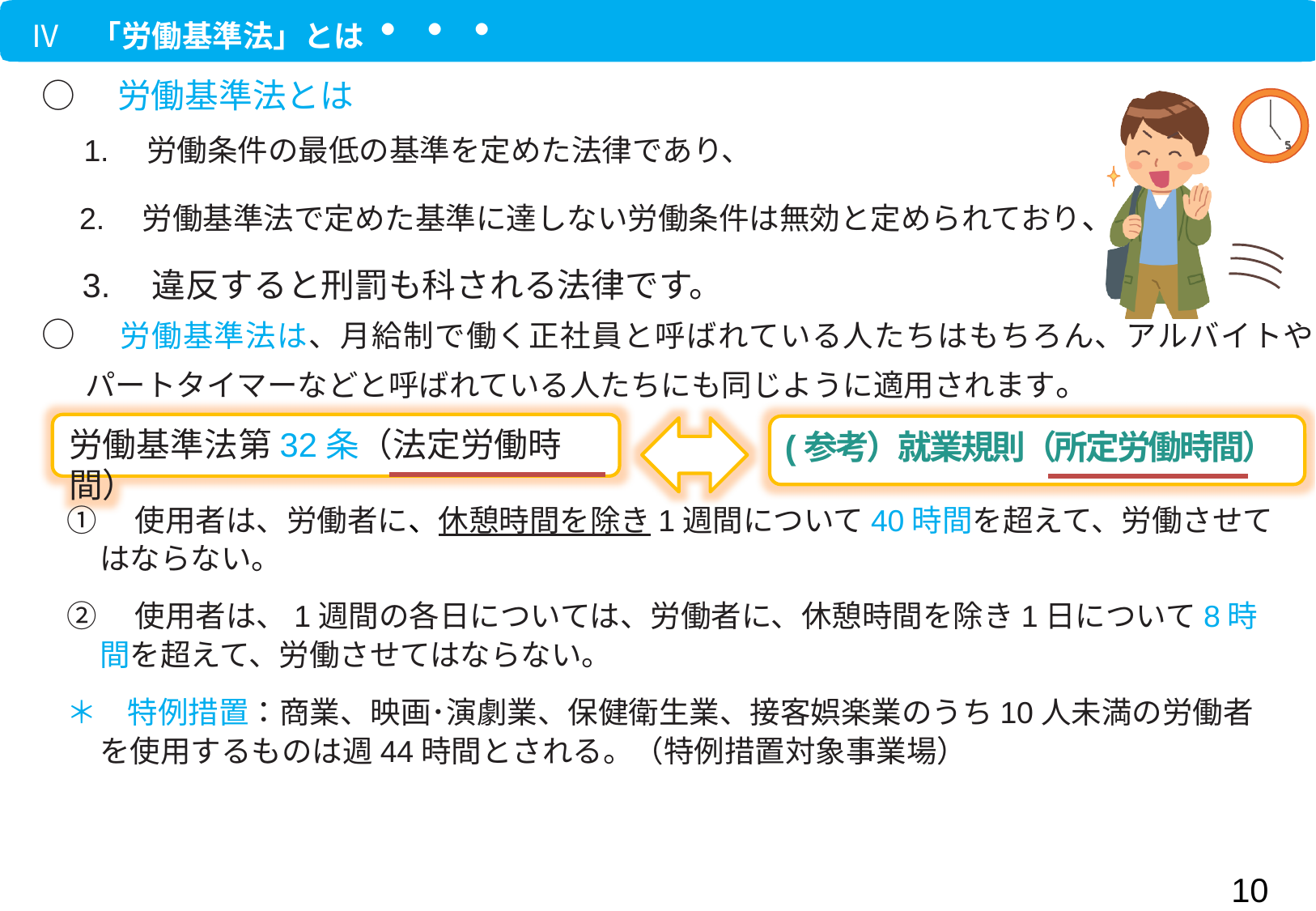

Ⅳ　「労働基準法」とは・・・
○　労働基準法とは
　1.　労働条件の最低の基準を定めた法律であり、
　2.　労働基準法で定めた基準に達しない労働条件は無効と定められており、
　3.　違反すると刑罰も科される法律です。
○　労働基準法は、月給制で働く正社員と呼ばれている人たちはもちろん、アルバイトやパートタイマーなどと呼ばれている人たちにも同じように適用されます。

労働基準法第32条（法定労働時間）
(参考）就業規則（所定労働時間）
①　使用者は、労働者に、休憩時間を除き1週間について40時間を超えて、労働させてはならない。
②　使用者は、1週間の各日については、労働者に、休憩時間を除き1日について8時間を超えて、労働させてはならない。
＊　特例措置：商業、映画･演劇業、保健衛生業、接客娯楽業のうち10人未満の労働者を使用するものは週44時間とされる。（特例措置対象事業場）
10